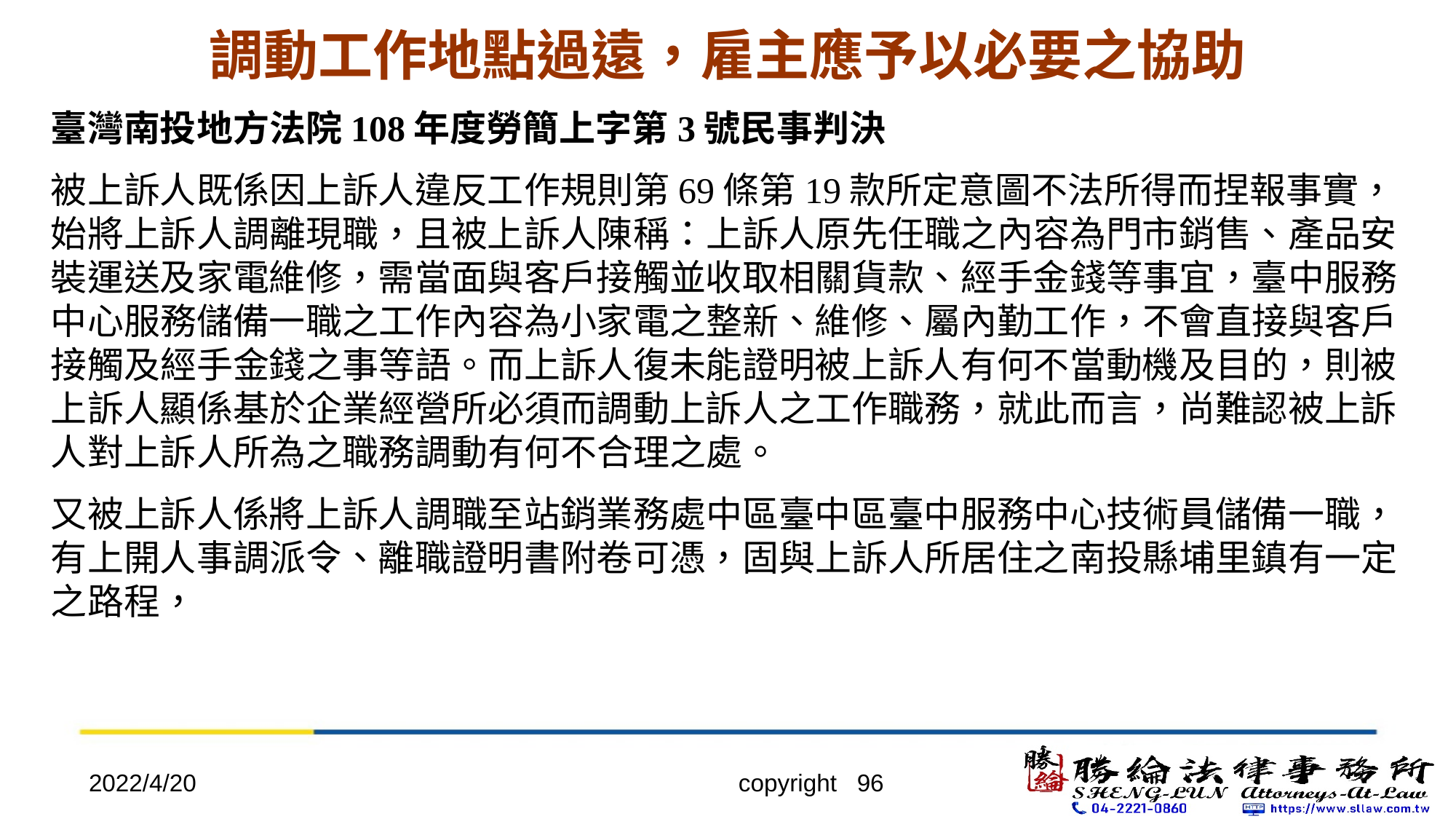

# 調動工作地點過遠，雇主應予以必要之協助
臺灣南投地方法院108年度勞簡上字第3號民事判決

被上訴人既係因上訴人違反工作規則第69條第19款所定意圖不法所得而捏報事實，始將上訴人調離現職，且被上訴人陳稱：上訴人原先任職之內容為門市銷售、產品安裝運送及家電維修，需當面與客戶接觸並收取相關貨款、經手金錢等事宜，臺中服務中心服務儲備一職之工作內容為小家電之整新、維修、屬內勤工作，不會直接與客戶接觸及經手金錢之事等語。而上訴人復未能證明被上訴人有何不當動機及目的，則被上訴人顯係基於企業經營所必須而調動上訴人之工作職務，就此而言，尚難認被上訴人對上訴人所為之職務調動有何不合理之處。

又被上訴人係將上訴人調職至站銷業務處中區臺中區臺中服務中心技術員儲備一職，有上開人事調派令、離職證明書附卷可憑，固與上訴人所居住之南投縣埔里鎮有一定之路程，
2022/4/20
copyright   96